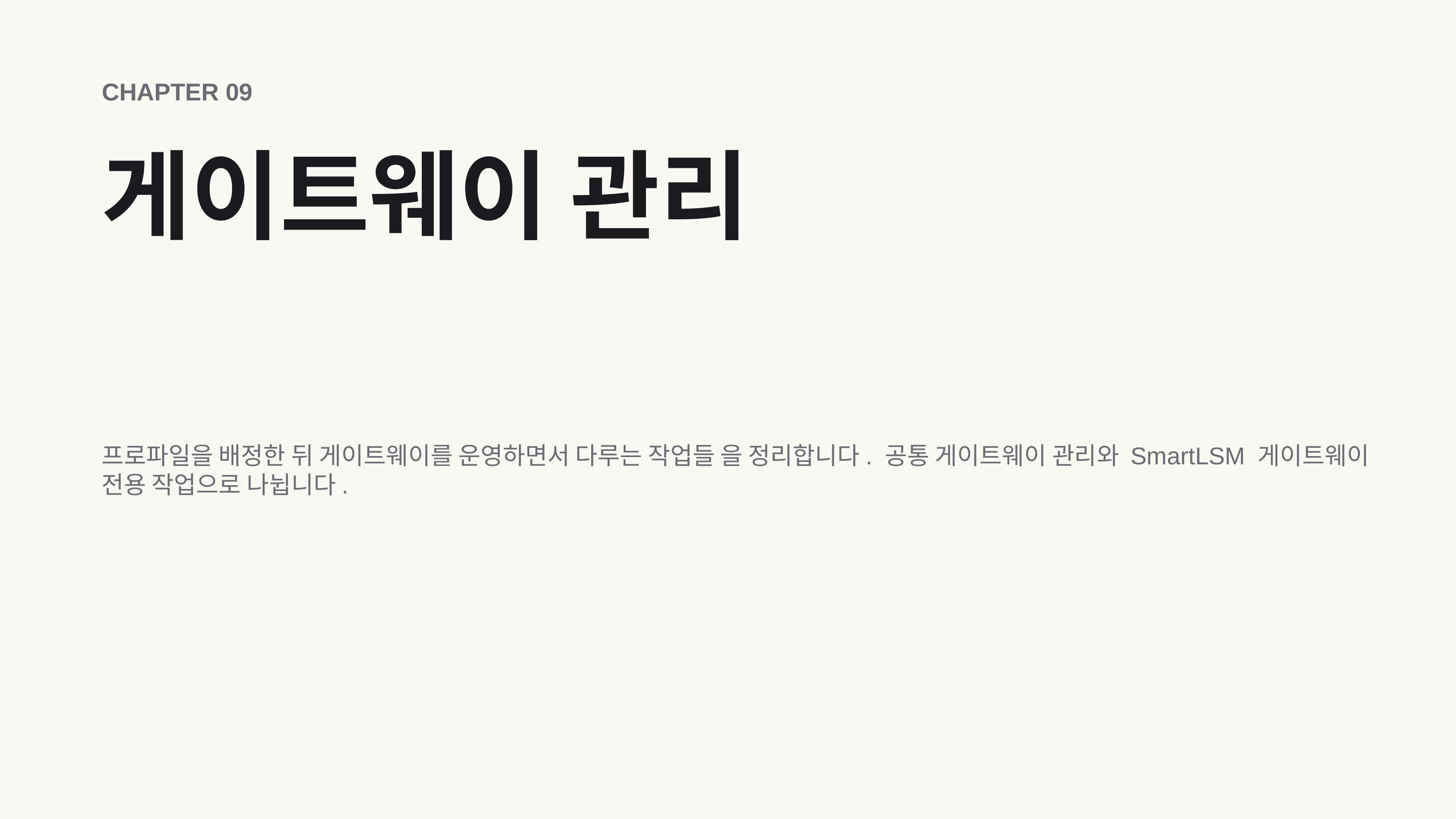

CHAPTER 09
게이트웨이 관리
프로파일을 배정한 뒤 게이트웨이를 운영하면서 다루는 작업들 을 정리합니다. 공통 게이트웨이 관리와 SmartLSM 게이트웨이 전용 작업으로 나뉩니다.